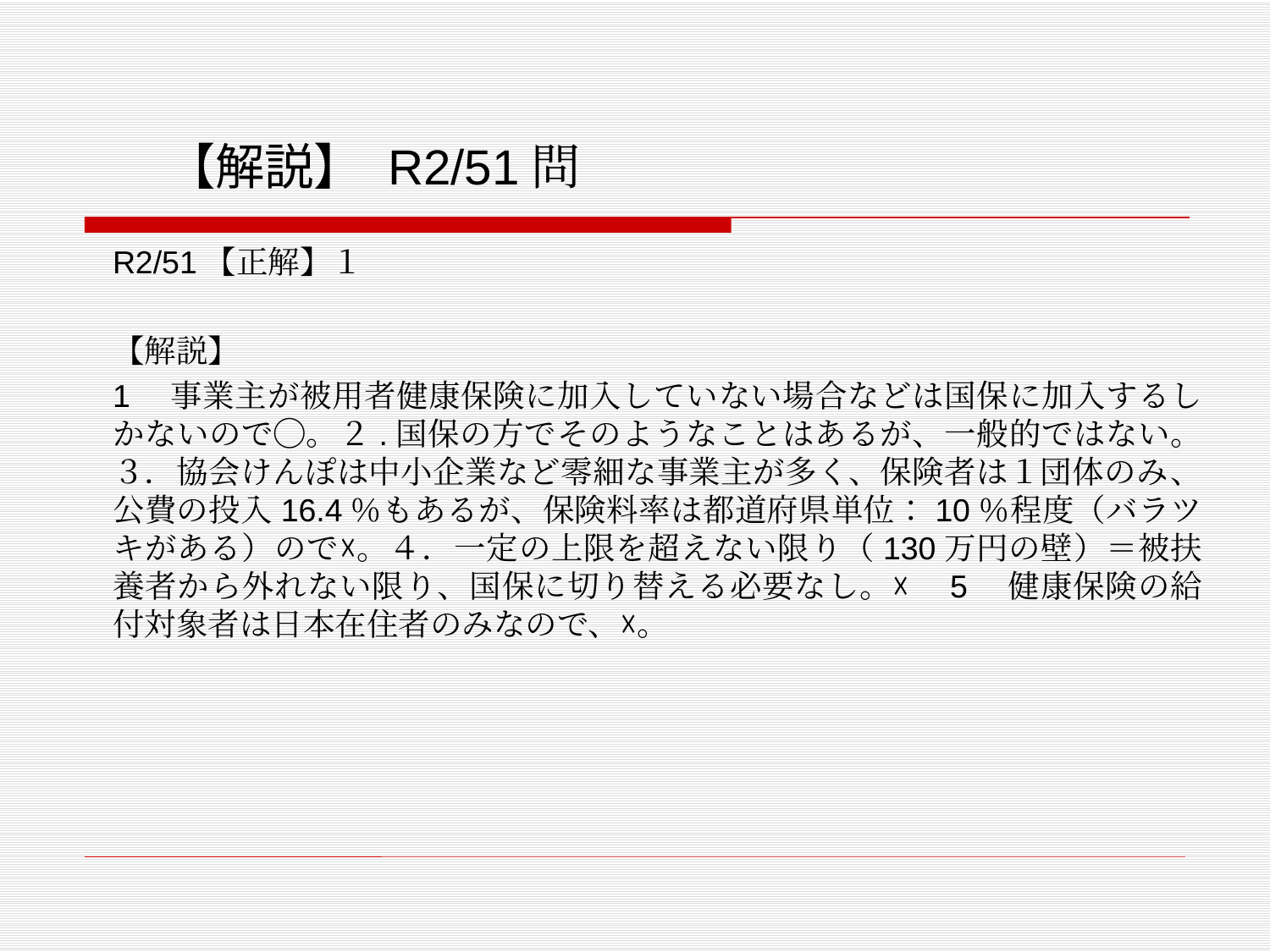

# 【解説】 R2/51問
R2/51【正解】１

【解説】
1　事業主が被用者健康保険に加入していない場合などは国保に加入するしかないので◯。２.国保の方でそのようなことはあるが、一般的ではない。３．協会けんぽは中小企業など零細な事業主が多く、保険者は１団体のみ、公費の投入16.4％もあるが、保険料率は都道府県単位：10％程度（バラツキがある）ので☓。４．一定の上限を超えない限り（130万円の壁）＝被扶養者から外れない限り、国保に切り替える必要なし。☓　5　健康保険の給付対象者は日本在住者のみなので、☓。